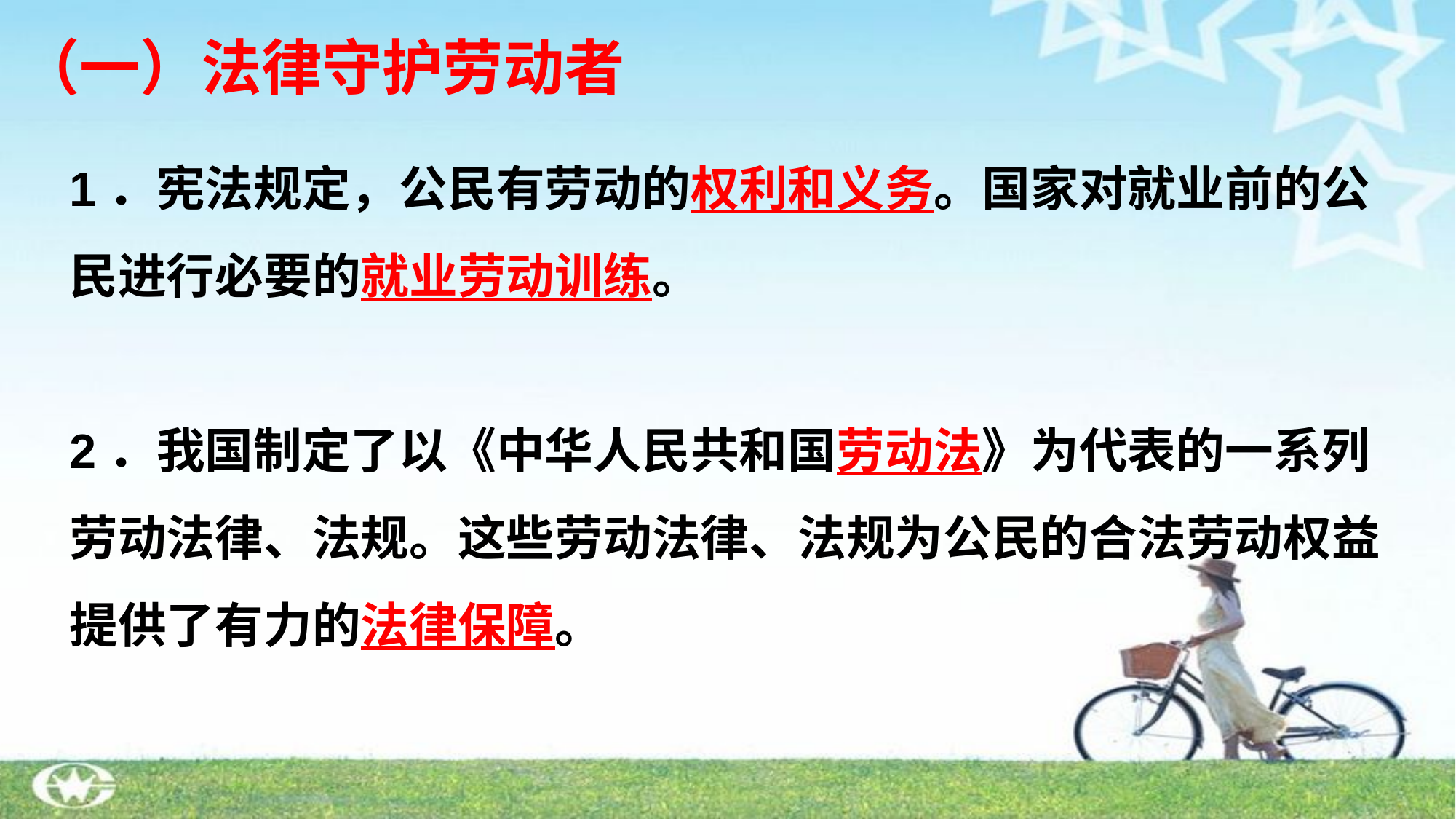

（一）法律守护劳动者
1．宪法规定，公民有劳动的权利和义务。国家对就业前的公民进行必要的就业劳动训练。

2．我国制定了以《中华人民共和国劳动法》为代表的一系列劳动法律、法规。这些劳动法律、法规为公民的合法劳动权益提供了有力的法律保障。